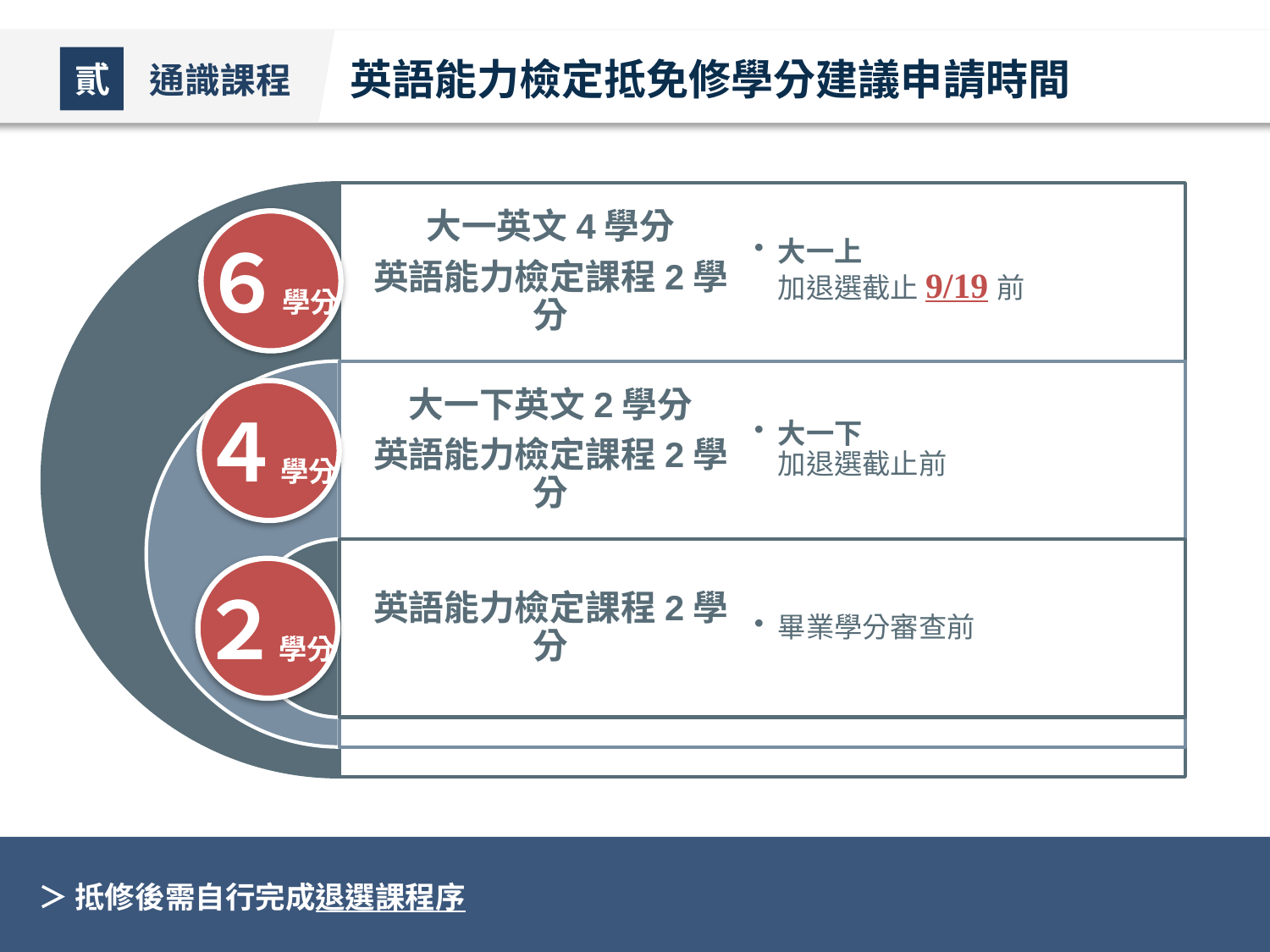

英語能力檢定抵免修學分建議申請時間

貳
通識課程

大一英文4學分
英語能力檢定課程2學分
大一上
加退選截止9/19前

大一下英文2學分
英語能力檢定課程2學分
大一下
加退選截止前

英語能力檢定課程2學分
畢業學分審查前
６學分
４學分
２學分

＞ 抵修後需自行完成退選課程序
12